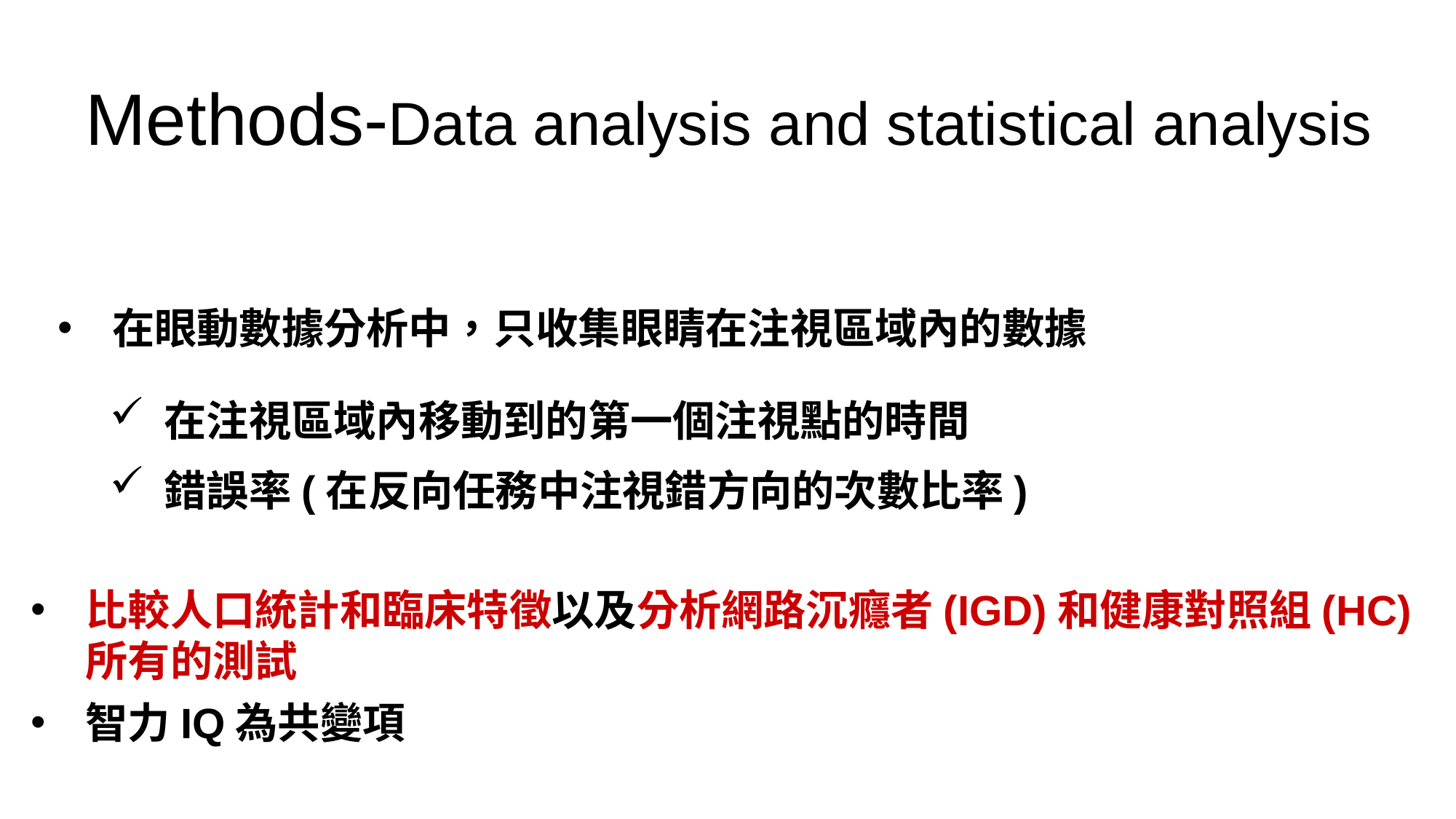

Methods-Data analysis and statistical analysis
在眼動數據分析中，只收集眼睛在注視區域內的數據
在注視區域內移動到的第一個注視點的時間
錯誤率(在反向任務中注視錯方向的次數比率)
比較人口統計和臨床特徵以及分析網路沉癮者(IGD)和健康對照組(HC)所有的測試
智力IQ為共變項